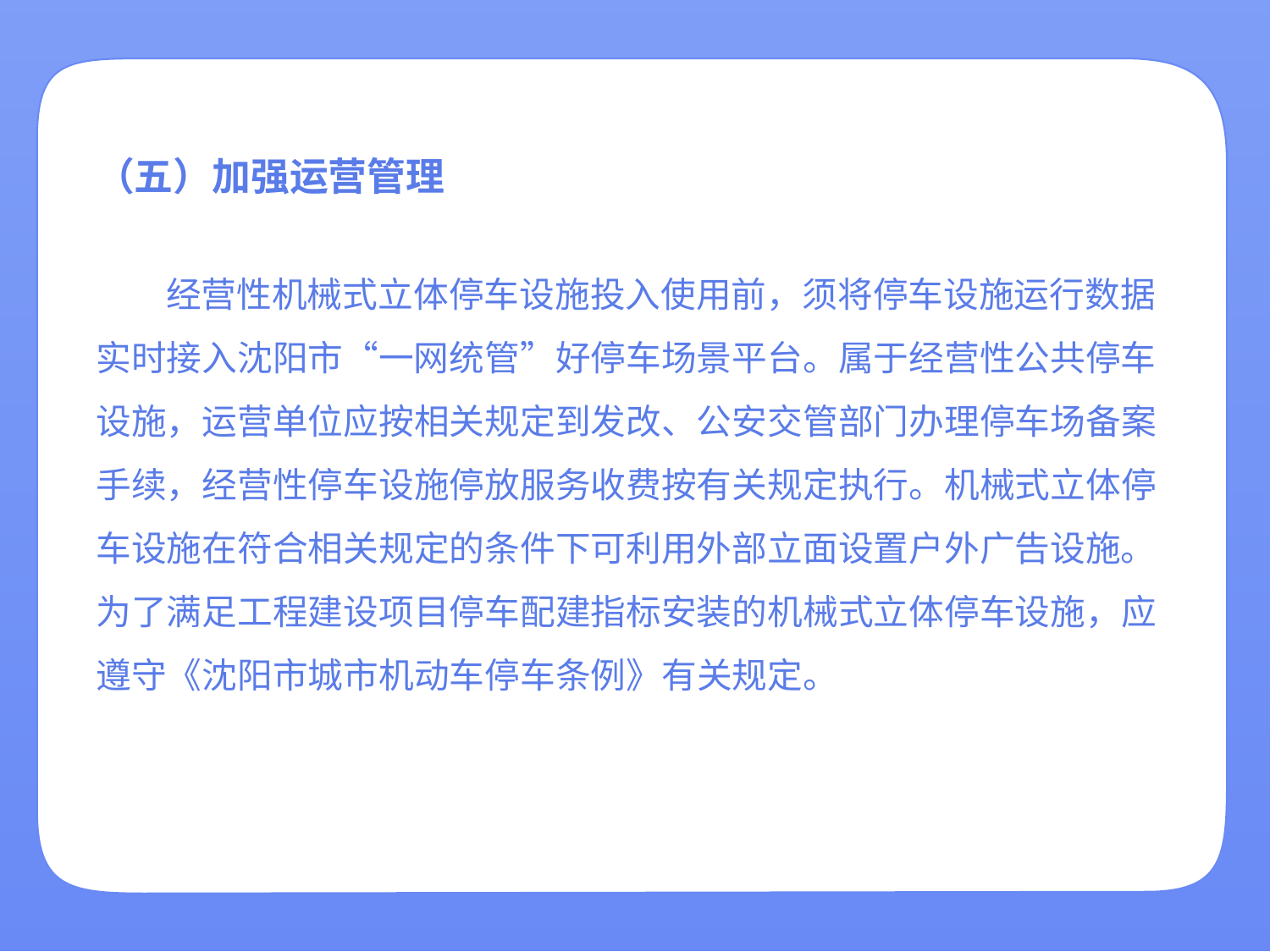

i
主 要 内 容
（二）明确（二）明确申报主体
机械式立体停车设施项目实行申报管理，由土地使用权的权利主体或其委托的单一市场主体申报。利用住宅小区业主共用设施设备建设机械式立体停车设施，应由业主委员会等业主大会执行机构组织召开业主大会，取得业主同意后实施。居民委员会要监督见证业主大会召开全过程，并在业主大会表决结果上加盖公章，相关流程应满足《中华人民共和国民法典》《辽宁省物业管理条例》《沈阳市物业管理条例》要求。业主委员会应当持加盖居民委员会的业主大会表决决议，提出建设申报申请。申报主体
机械式立体停车设施项目实行申报管理，由土地使用权的权利主体或其委托的单一市场主体申报。利用住宅小区业主共用设施设备建设机械式立体停车设施，应由业主委员会等业主大会执行机构组织召开业主大会，取得业主同意后实施。居民委员会要监督见证业主大会召开全过程，并在业主大会表决结果上加盖公章，相关流程应满足《中华人民共和国民法典》《辽宁省物业管理条例》《沈阳市物业管理条例》要求。业主委员会应当持加盖居民委员会的业主大会表决决议，提出建设申报申请。
《暂行办法》包括总则、申报与建设程序、运营管理、附则共计四章二十二条。
（五）加强运营管理

       经营性机械式立体停车设施投入使用前，须将停车设施运行数据实时接入沈阳市“一网统管”好停车场景平台。属于经营性公共停车设施，运营单位应按相关规定到发改、公安交管部门办理停车场备案手续，经营性停车设施停放服务收费按有关规定执行。机械式立体停车设施在符合相关规定的条件下可利用外部立面设置户外广告设施。为了满足工程建设项目停车配建指标安装的机械式立体停车设施，应遵守《沈阳市城市机动车停车条例》有关规定。
（一）建立联席会议制度
      明确机械式立体停车设管理工作中政府各部门的职责分工，建立区联席会议制度。
       机械式立体停车设施可按特种设备或建筑工程申报，由区联席会议联合审查确定项目申报类型。
       联席会议由区建设主管部门负责组织召开，征求区自然资源、发改、财政、公安（交警）、生态环境、城管、市场监管、消防等部门意见，对项目提供材料进行联合审查，并组织专家评审，并出具审查意见（附专家评审意见）组织公示。由区建设主管部门向利害关系人公示无异议后，履行相应的备案手续。